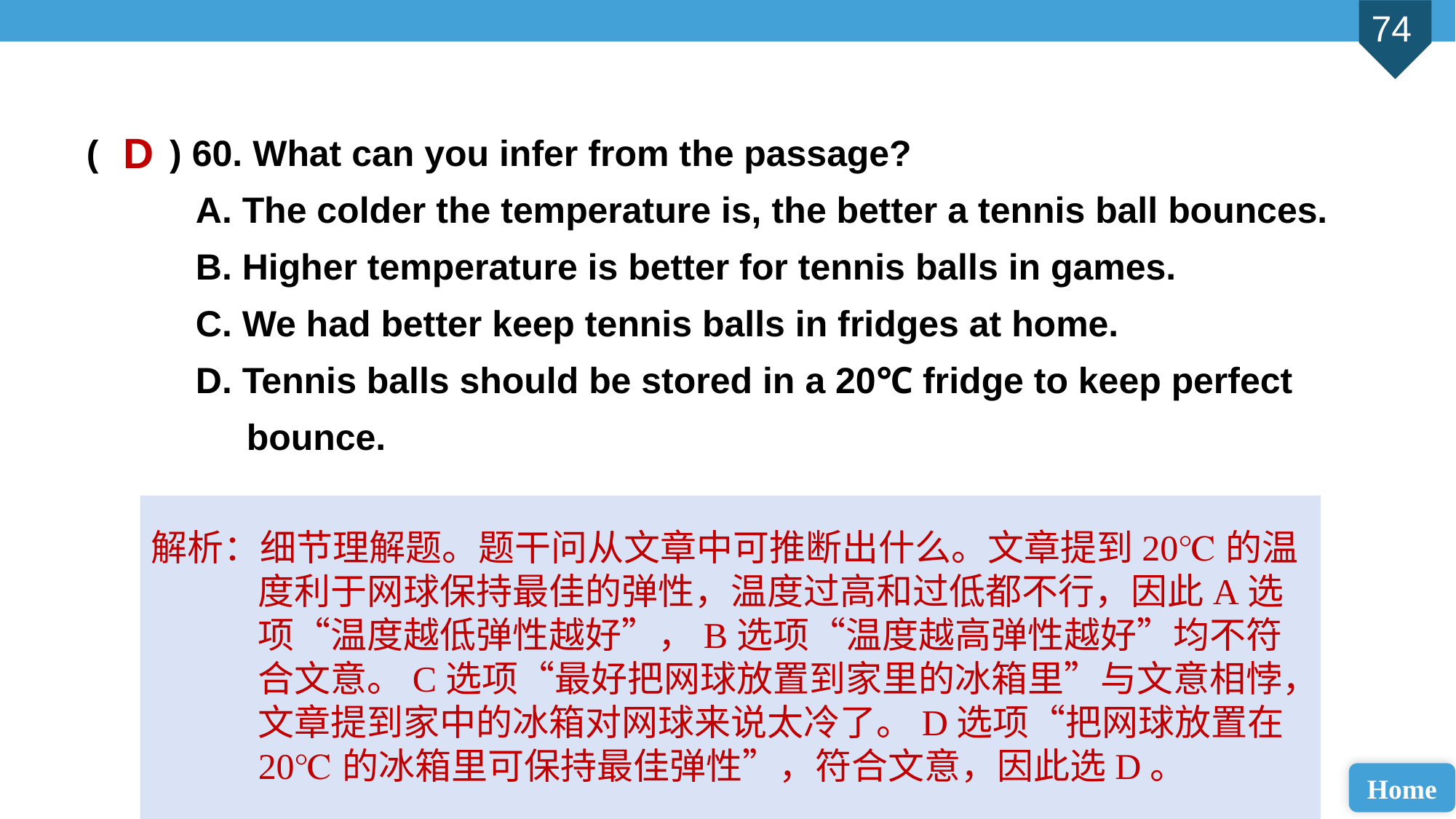

(       ) 60. What can you infer from the passage?
A. The colder the temperature is, the better a tennis ball bounces.
B. Higher temperature is better for tennis balls in games.
C. We had better keep tennis balls in fridges at home.
D. Tennis balls should be stored in a 20℃ fridge to keep perfect
     bounce.
D

解析：细节理解题。题干问从文章中可推断出什么。文章提到20℃的温度利于网球保持最佳的弹性，温度过高和过低都不行，因此A选项“温度越低弹性越好”，B选项“温度越高弹性越好”均不符合文意。C选项“最好把网球放置到家里的冰箱里”与文意相悖，文章提到家中的冰箱对网球来说太冷了。D选项“把网球放置在20℃的冰箱里可保持最佳弹性”，符合文意，因此选D。